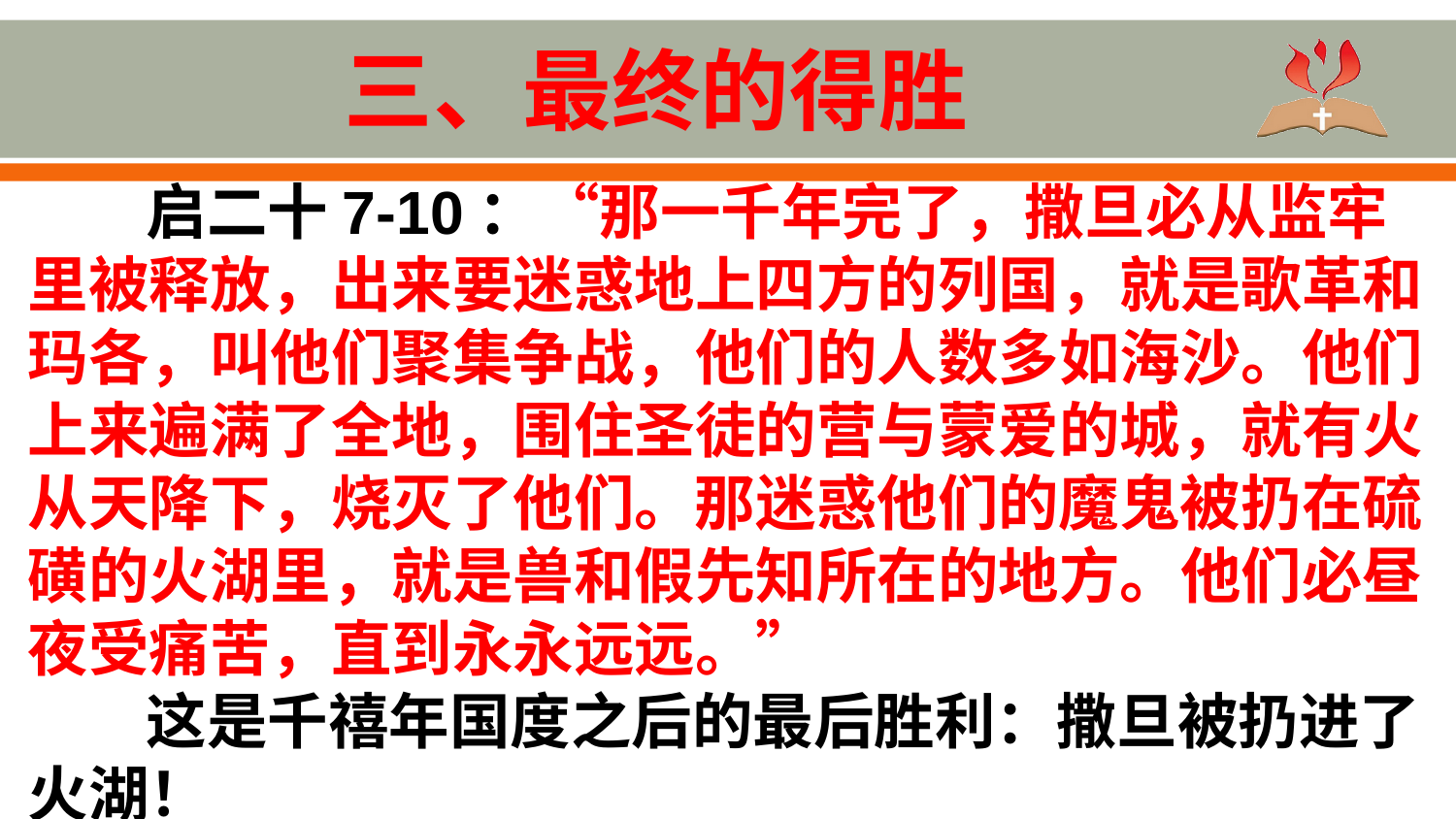

# 三、最终的得胜
启二十7-10：“那一千年完了，撒旦必从监牢里被释放，出来要迷惑地上四方的列国，就是歌革和玛各，叫他们聚集争战，他们的人数多如海沙。他们上来遍满了全地，围住圣徒的营与蒙爱的城，就有火从天降下，烧灭了他们。那迷惑他们的魔鬼被扔在硫磺的火湖里，就是兽和假先知所在的地方。他们必昼夜受痛苦，直到永永远远。”
这是千禧年国度之后的最后胜利：撒旦被扔进了火湖！

36